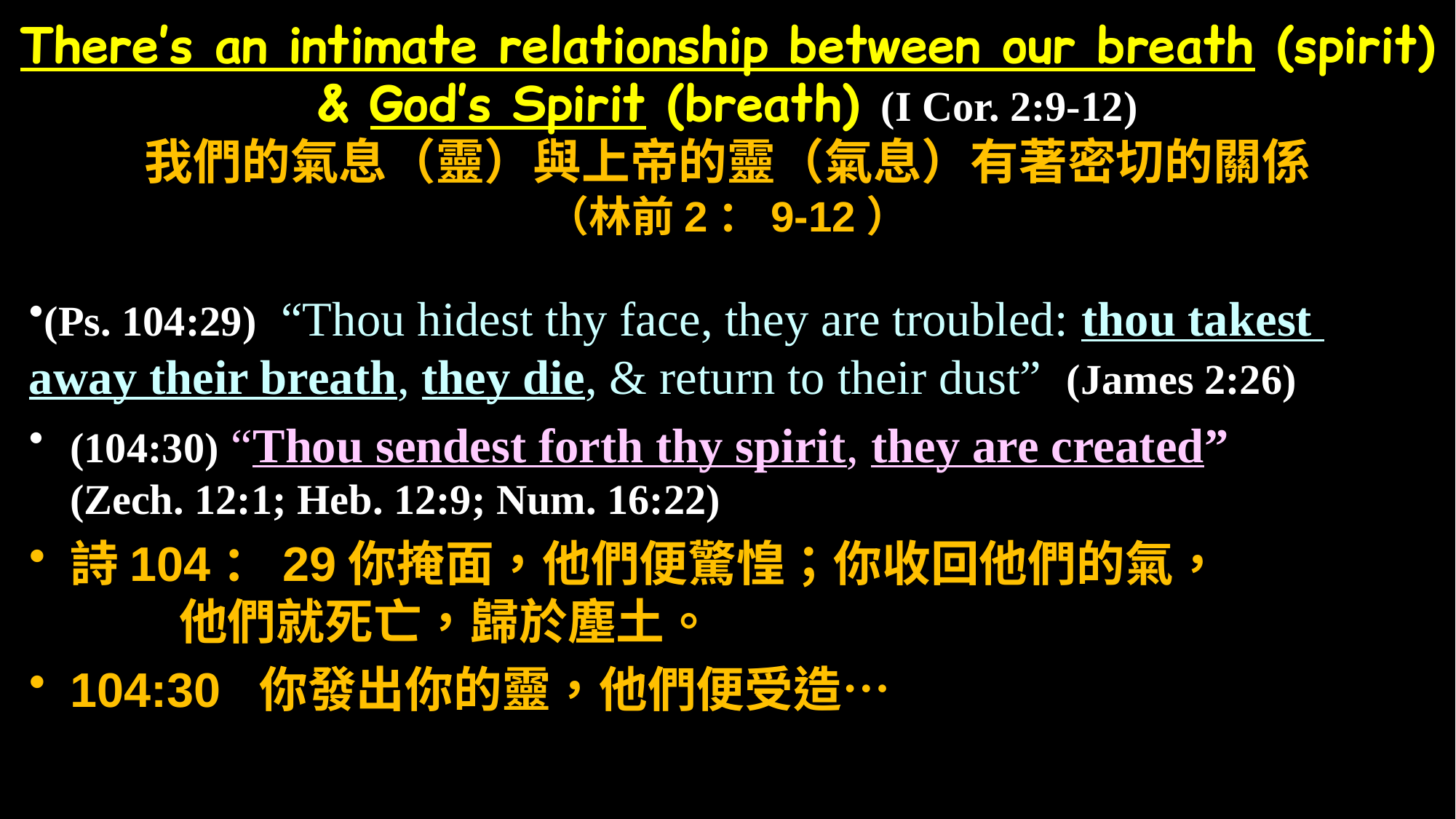

# There’s an intimate relationship between our breath (spirit) & God’s Spirit (breath)  (I Cor. 2:9-12) 我們的氣息（靈）與上帝的靈（氣息）有著密切的關係 （林前2：9-12）
(Ps. 104:29)  “Thou hidest thy face, they are troubled: thou takest 	away their breath, they die, & return to their dust”  (James 2:26)
(104:30) “Thou sendest forth thy spirit, they are created”  		 (Zech. 12:1; Heb. 12:9; Num. 16:22)
詩104：29你掩面，他們便驚惶；你收回他們的氣，			他們就死亡，歸於塵土。
104:30  你發出你的靈，他們便受造…